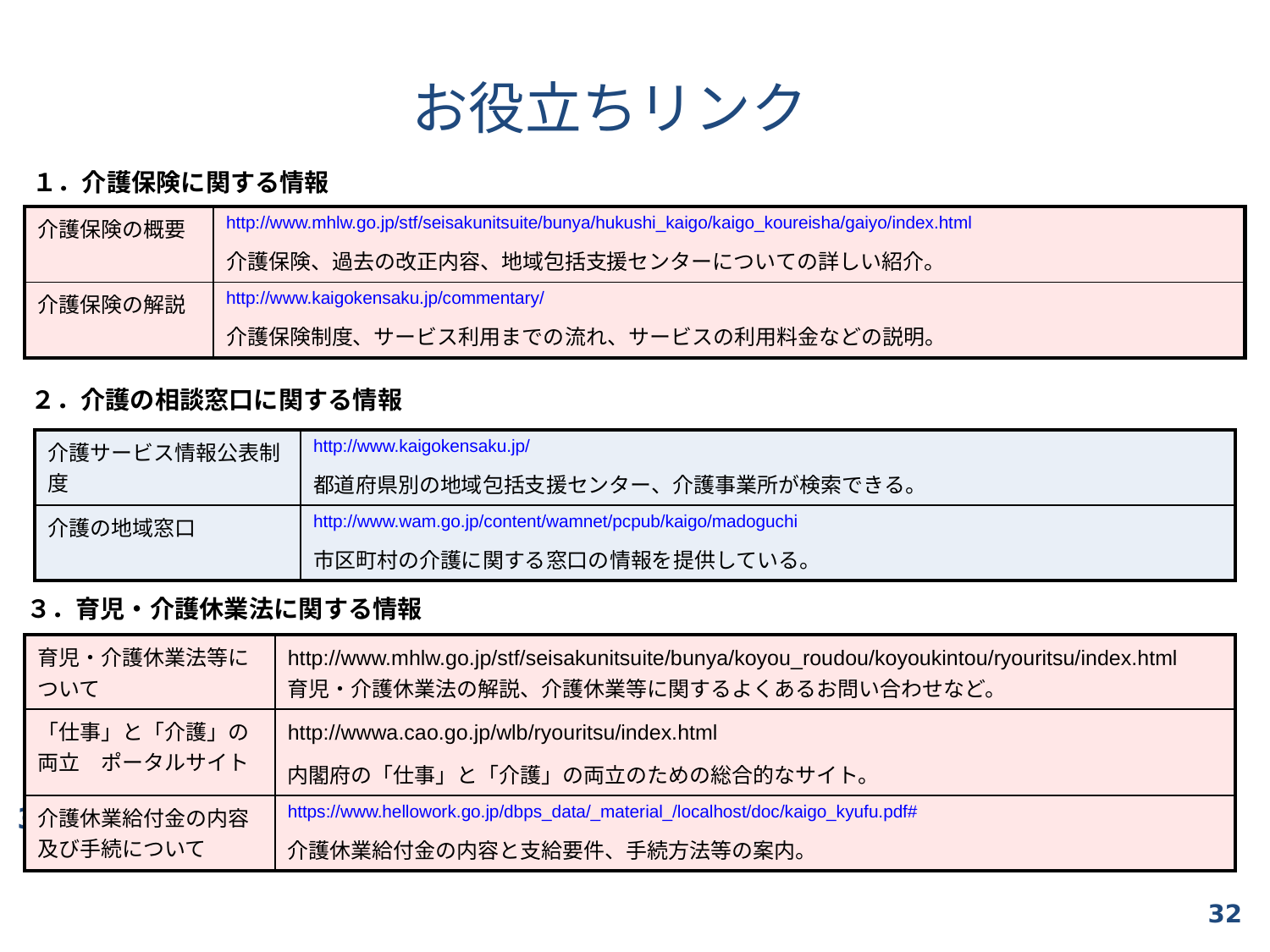

お役立ちリンク
１．介護保険に関する情報
| 介護保険の概要 | http://www.mhlw.go.jp/stf/seisakunitsuite/bunya/hukushi\_kaigo/kaigo\_koureisha/gaiyo/index.html 介護保険、過去の改正内容、地域包括支援センターについての詳しい紹介。 |
| --- | --- |
| 介護保険の解説 | http://www.kaigokensaku.jp/commentary/ 介護保険制度、サービス利用までの流れ、サービスの利用料金などの説明。 |
２．介護の相談窓口に関する情報
| 介護サービス情報公表制度 | http://www.kaigokensaku.jp/ 都道府県別の地域包括支援センター、介護事業所が検索できる。 |
| --- | --- |
| 介護の地域窓口 | http://www.wam.go.jp/content/wamnet/pcpub/kaigo/madoguchi 市区町村の介護に関する窓口の情報を提供している。 |
３．育児・介護休業法に関する情報
| 育児・介護休業法等について | http://www.mhlw.go.jp/stf/seisakunitsuite/bunya/koyou\_roudou/koyoukintou/ryouritsu/index.html　　育児・介護休業法の解説、介護休業等に関するよくあるお問い合わせなど。 |
| --- | --- |
| 「仕事」と「介護」の両立　ポータルサイト | http://wwwa.cao.go.jp/wlb/ryouritsu/index.html　　　 内閣府の「仕事」と「介護」の両立のための総合的なサイト。 |
| 介護休業給付金の内容及び手続について | https://www.hellowork.go.jp/dbps\_data/\_material\_/localhost/doc/kaigo\_kyufu.pdf# 介護休業給付金の内容と支給要件、手続方法等の案内。 |
32
32